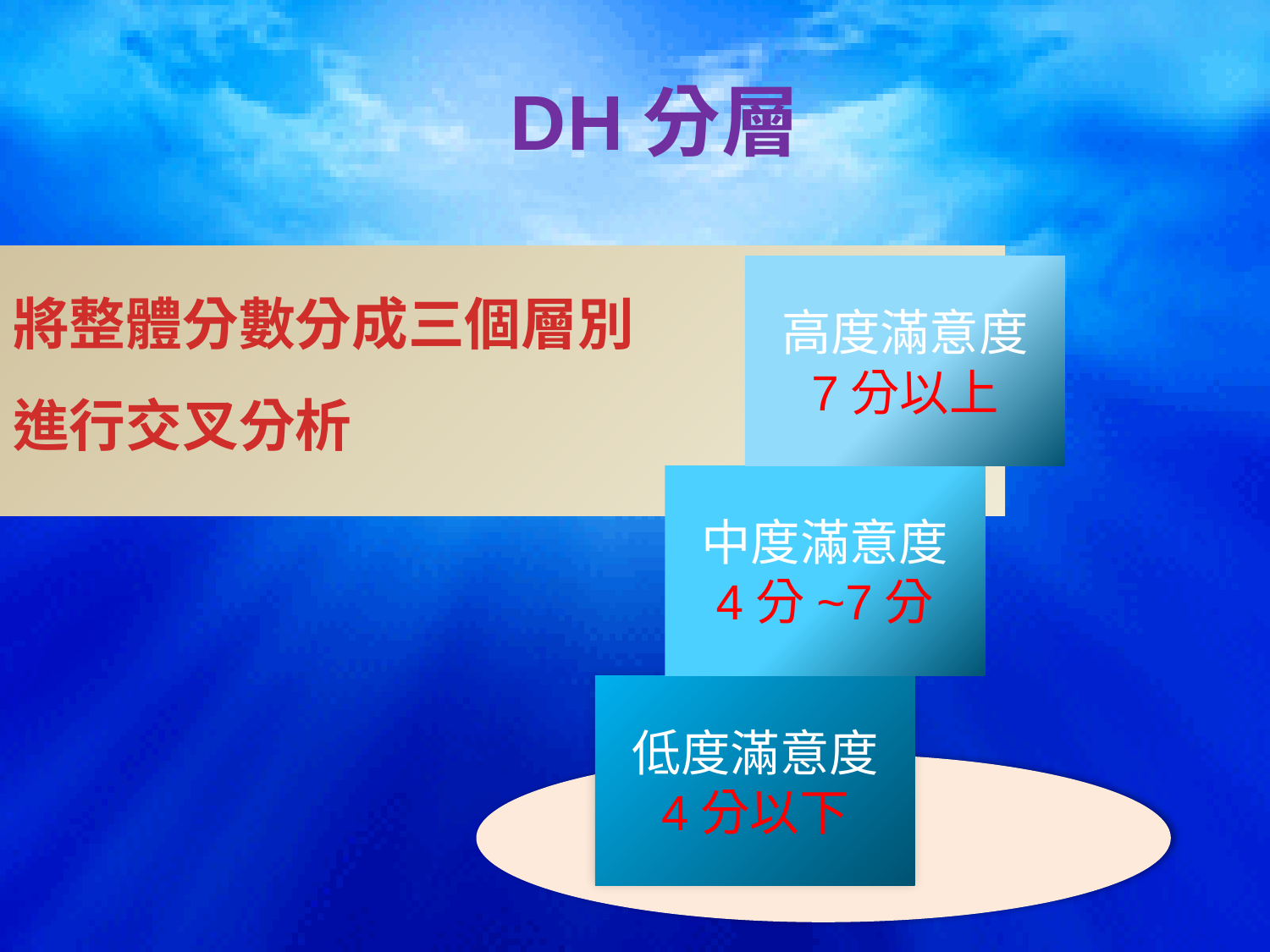

DH分層

將整體分數分成三個層別
進行交叉分析
高度滿意度
7分以上
中度滿意度
4分~7分
低度滿意度
4分以下